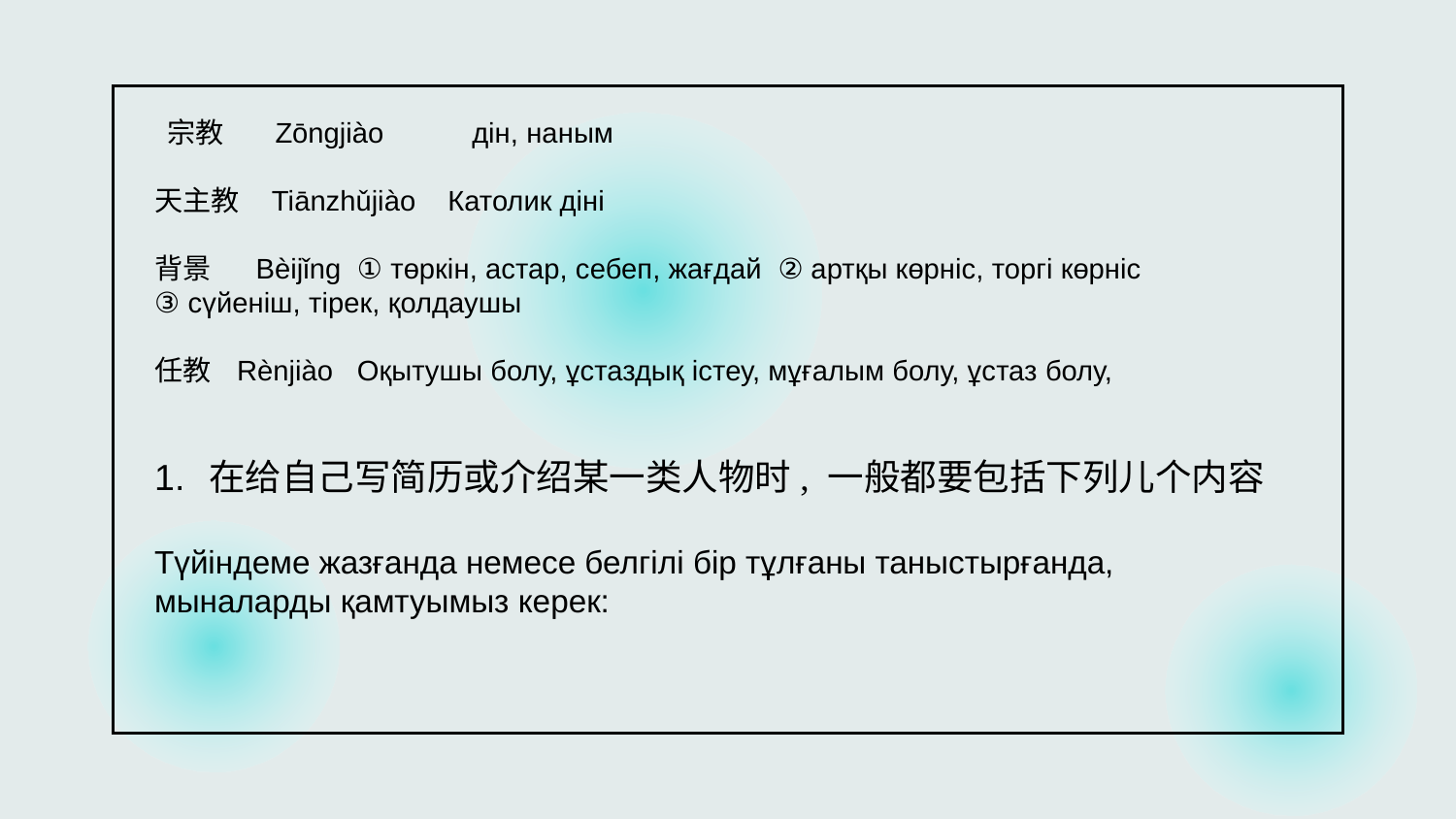

宗教       Zōngjiào           дін, наным

天主教    Tiānzhǔjiào    Католик діні

背景      Bèijǐng  ① төркін, астар, себеп, жағдай  ② артқы көрніс, торгі көрніс
③ сүйеніш, тірек, қолдаушы

任教   Rènjiào   Оқытушы болу, ұстаздық істеу, мұғалым болу, ұстаз болу,

在给自己写简历或介绍某一类人物时, 一般都要包括下列儿个内容

Түйіндеме жазғанда немесе белгілі бір тұлғаны таныстырғанда,  мыналарды қамтуымыз керек: